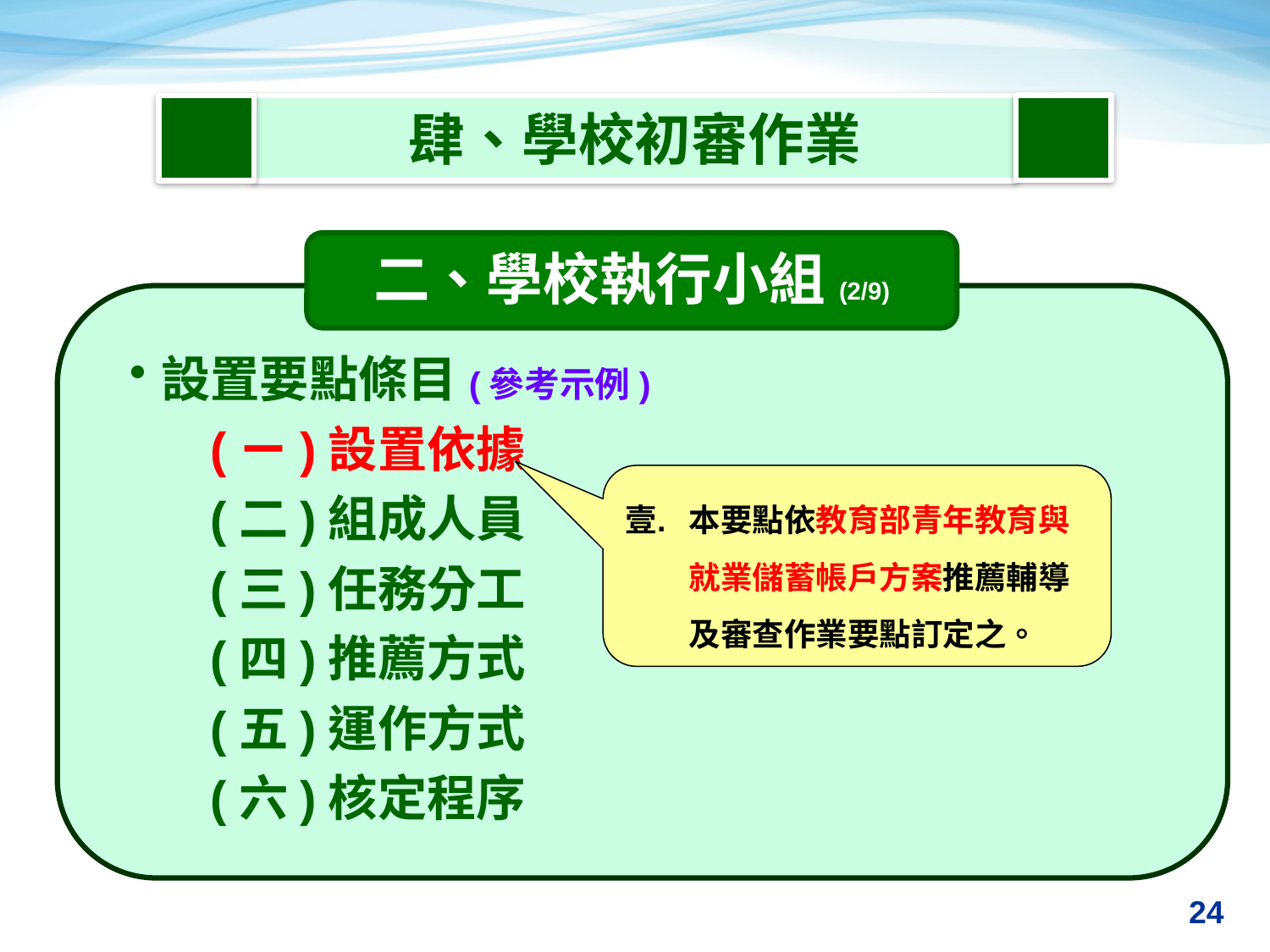

肆、學校初審作業
二、學校執行小組(2/9)

設置要點條目(參考示例)
(ㄧ)設置依據
(二)組成人員
(三)任務分工
(四)推薦方式
(五)運作方式
(六)核定程序

本要點依教育部青年教育與就業儲蓄帳戶方案推薦輔導及審查作業要點訂定之。
24
24